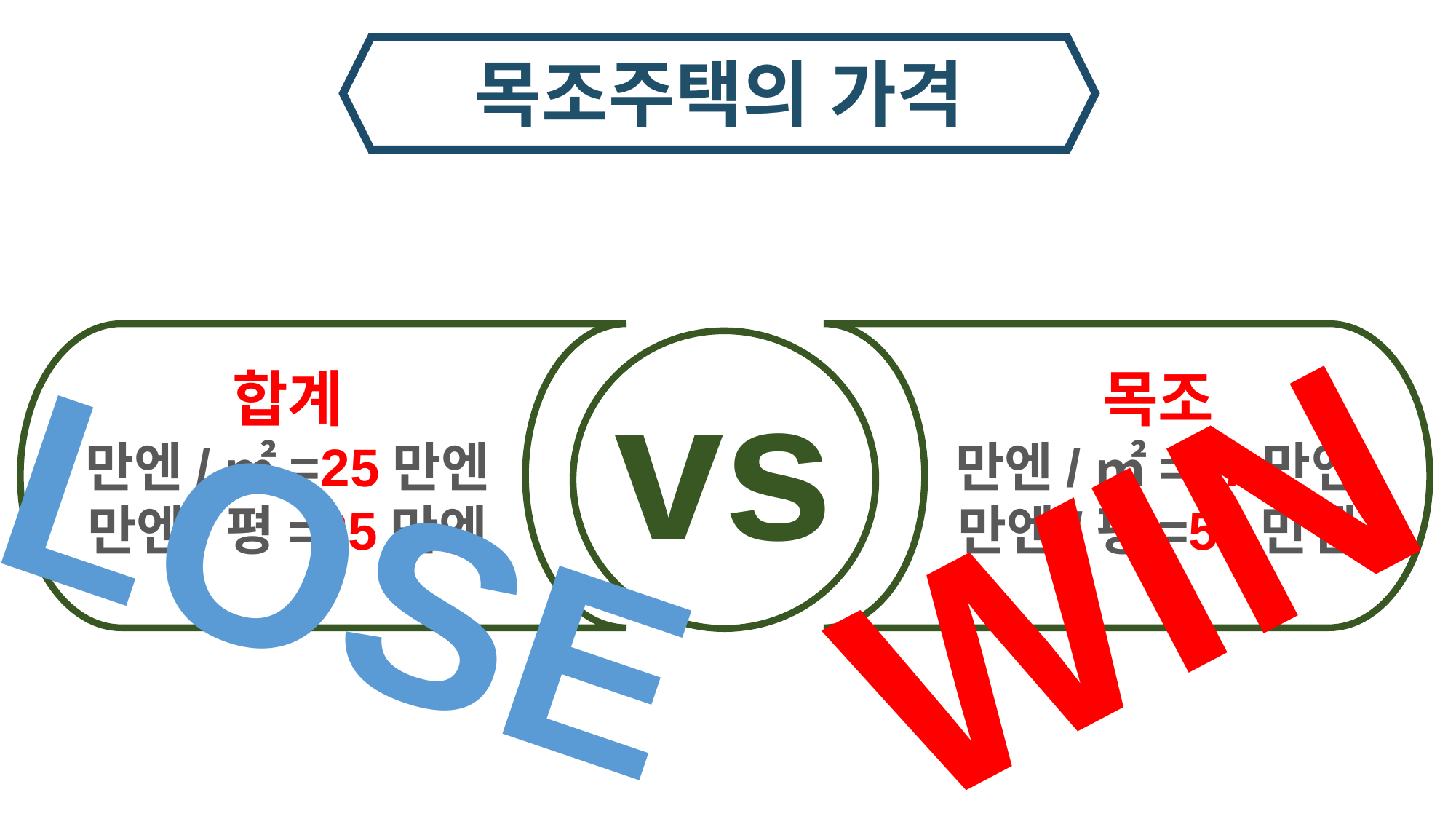

목조주택의 가격

합계
만엔/㎡=25만엔
만엔/평=85만엔

목조
만엔/㎡=17만엔
만엔/평=58만엔

vs
WIN
LOSE